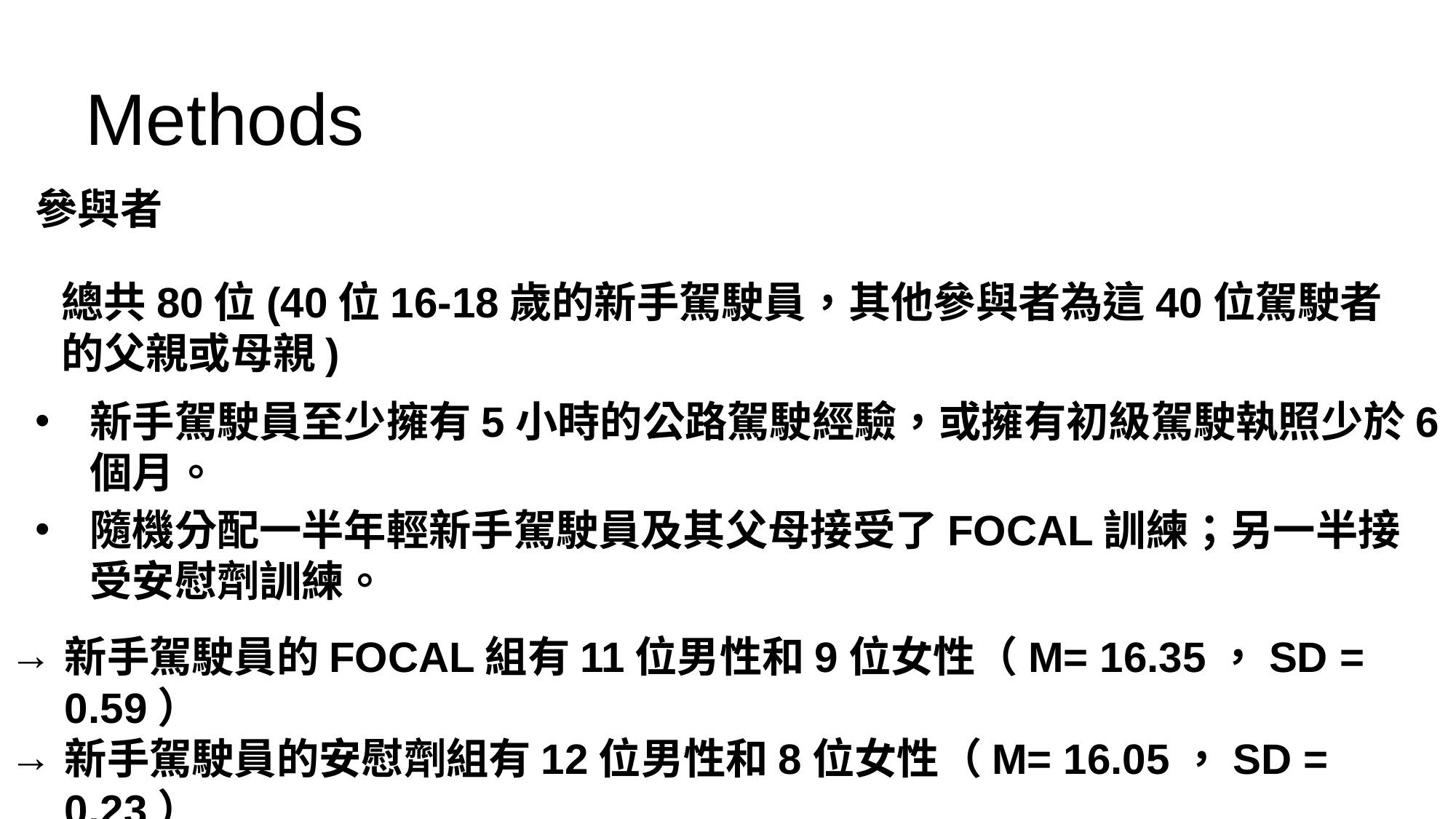

Methods
參與者
總共80位(40位16-18歲的新手駕駛員，其他參與者為這40位駕駛者的父親或母親)
新手駕駛員至少擁有5小時的公路駕駛經驗，或擁有初級駕駛執照少於6個月。
隨機分配一半年輕新手駕駛員及其父母接受了FOCAL訓練；另一半接受安慰劑訓練。
新手駕駛員的FOCAL組有11位男性和9位女性（M= 16.35，SD = 0.59）
新手駕駛員的安慰劑組有12位男性和8位女性（M= 16.05，SD = 0.23）